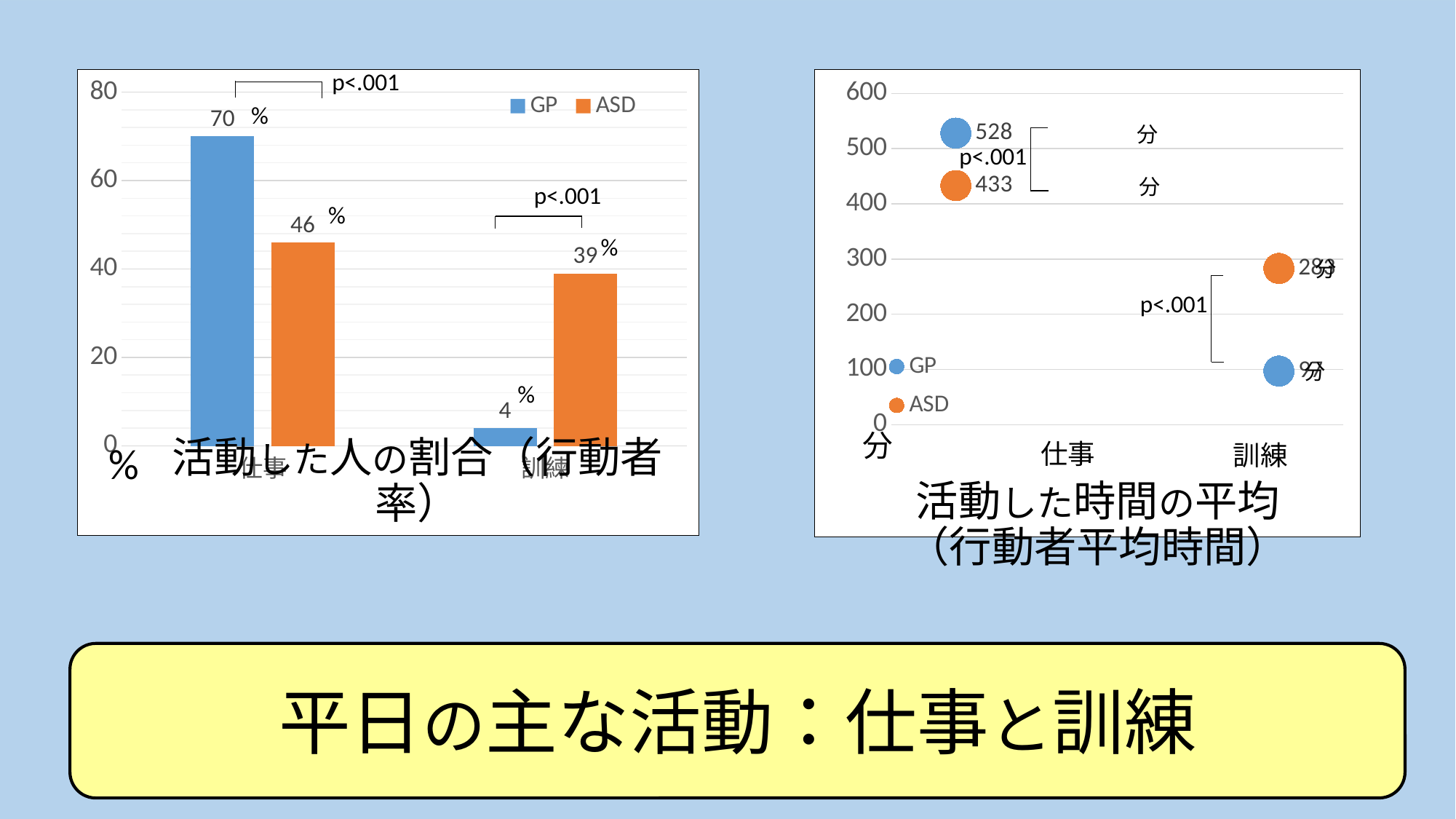

%
p<.001

### Chart

| Category | GP | ASD |
|---|---|---|
| 仕事 | 70.0 | 46.0 |
| 訓練 | 4.0 | 39.0 |

### Chart

| Category | GP | ASD |
|---|---|---|
分
p<.001
分
p<.001
%
%
分
p<.001
分
%
分
%
仕事
訓練
活動した人の割合（行動者率）
活動した時間の平均
（行動者平均時間）
# 平日の主な活動：仕事と訓練